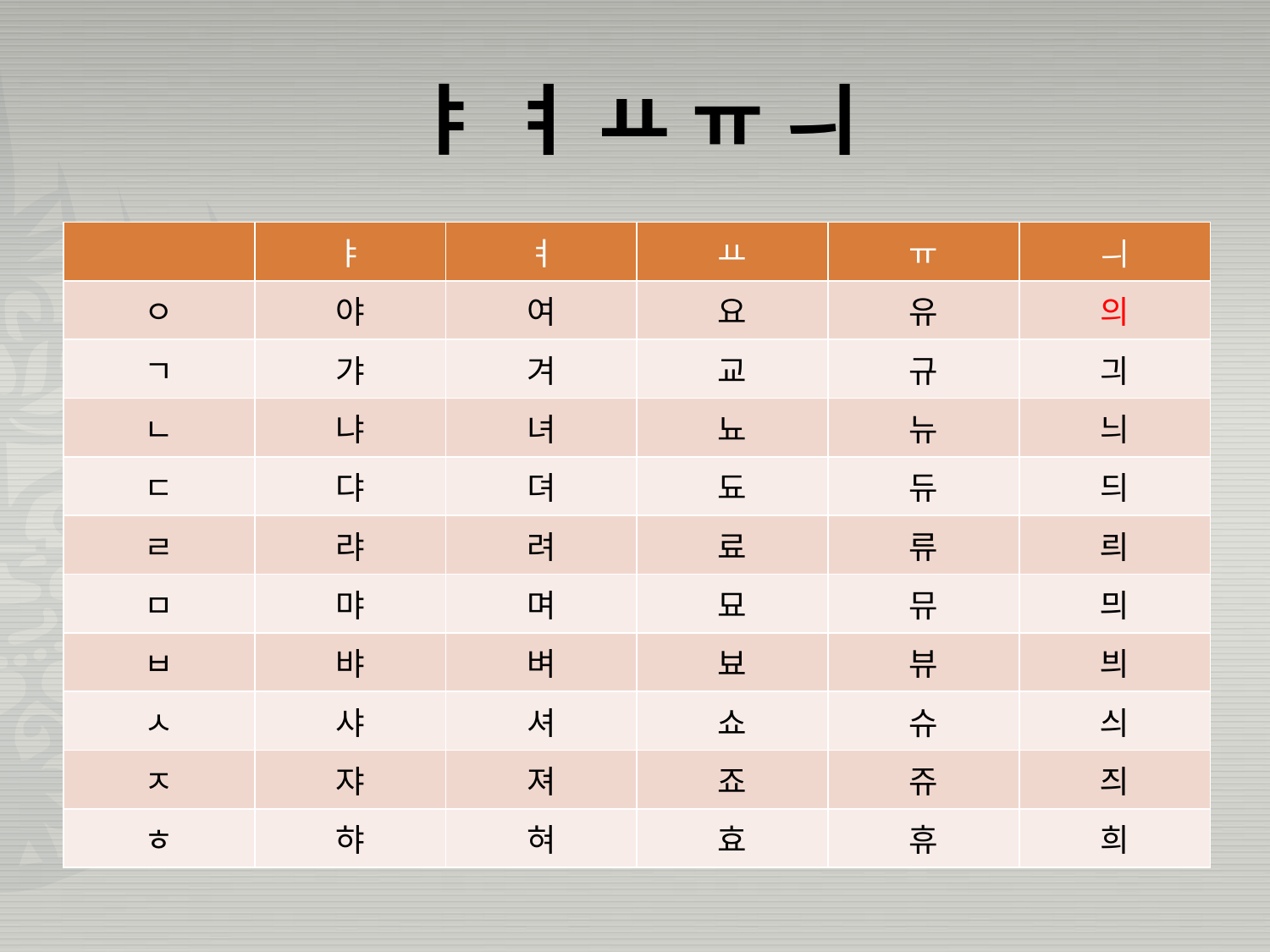

# ㅑ ㅕ ㅛ ㅠ ㅢ
|  | ㅑ | ㅕ | ㅛ | ㅠ | ㅢ |
| --- | --- | --- | --- | --- | --- |
| ㅇ | 야 | 여 | 요 | 유 | 의 |
| ㄱ | 갸 | 겨 | 교 | 규 | 긔 |
| ㄴ | 냐 | 녀 | 뇨 | 뉴 | 늬 |
| ㄷ | 댜 | 뎌 | 됴 | 듀 | 듸 |
| ㄹ | 랴 | 려 | 료 | 류 | 릐 |
| ㅁ | 먀 | 며 | 묘 | 뮤 | 믜 |
| ㅂ | 뱌 | 벼 | 뵤 | 뷰 | 븨 |
| ㅅ | 샤 | 셔 | 쇼 | 슈 | 싀 |
| ㅈ | 쟈 | 져 | 죠 | 쥬 | 즤 |
| ㅎ | 햐 | 혀 | 효 | 휴 | 희 |